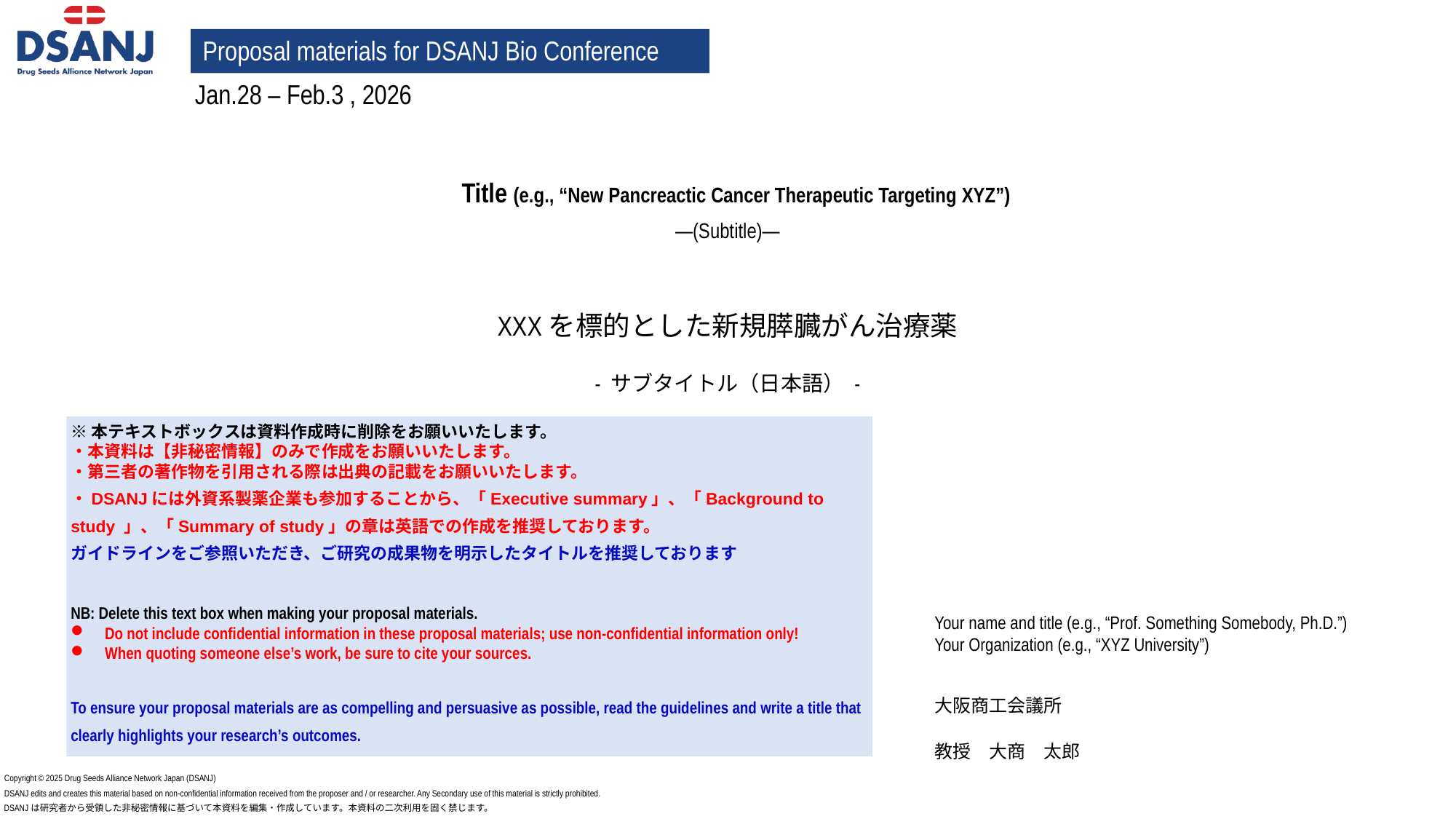

Proposal materials for DSANJ Bio Conference
Jan.28 – Feb.3 , 2026
Title (e.g., “New Pancreactic Cancer Therapeutic Targeting XYZ”)
—(Subtitle)—
XXXを標的とした新規膵臓がん治療薬
- サブタイトル（日本語） -
※本テキストボックスは資料作成時に削除をお願いいたします。
・本資料は【非秘密情報】のみで作成をお願いいたします。
・第三者の著作物を引用される際は出典の記載をお願いいたします。
・DSANJには外資系製薬企業も参加することから、「Executive summary」、「Background to study 」、「Summary of study」の章は英語での作成を推奨しております。
ガイドラインをご参照いただき、ご研究の成果物を明示したタイトルを推奨しております

NB: Delete this text box when making your proposal materials.
Do not include confidential information in these proposal materials; use non-confidential information only!
When quoting someone else’s work, be sure to cite your sources.

To ensure your proposal materials are as compelling and persuasive as possible, read the guidelines and write a title that clearly highlights your research’s outcomes.
Your name and title (e.g., “Prof. Something Somebody, Ph.D.”)
Your Organization (e.g., “XYZ University”)
大阪商工会議所
教授　大商　太郎
Copyright © 2025 Drug Seeds Alliance Network Japan (DSANJ)
DSANJ edits and creates this material based on non-confidential information received from the proposer and / or researcher. Any Secondary use of this material is strictly prohibited.
DSANJは研究者から受領した非秘密情報に基づいて本資料を編集・作成しています。本資料の二次利用を固く禁じます。